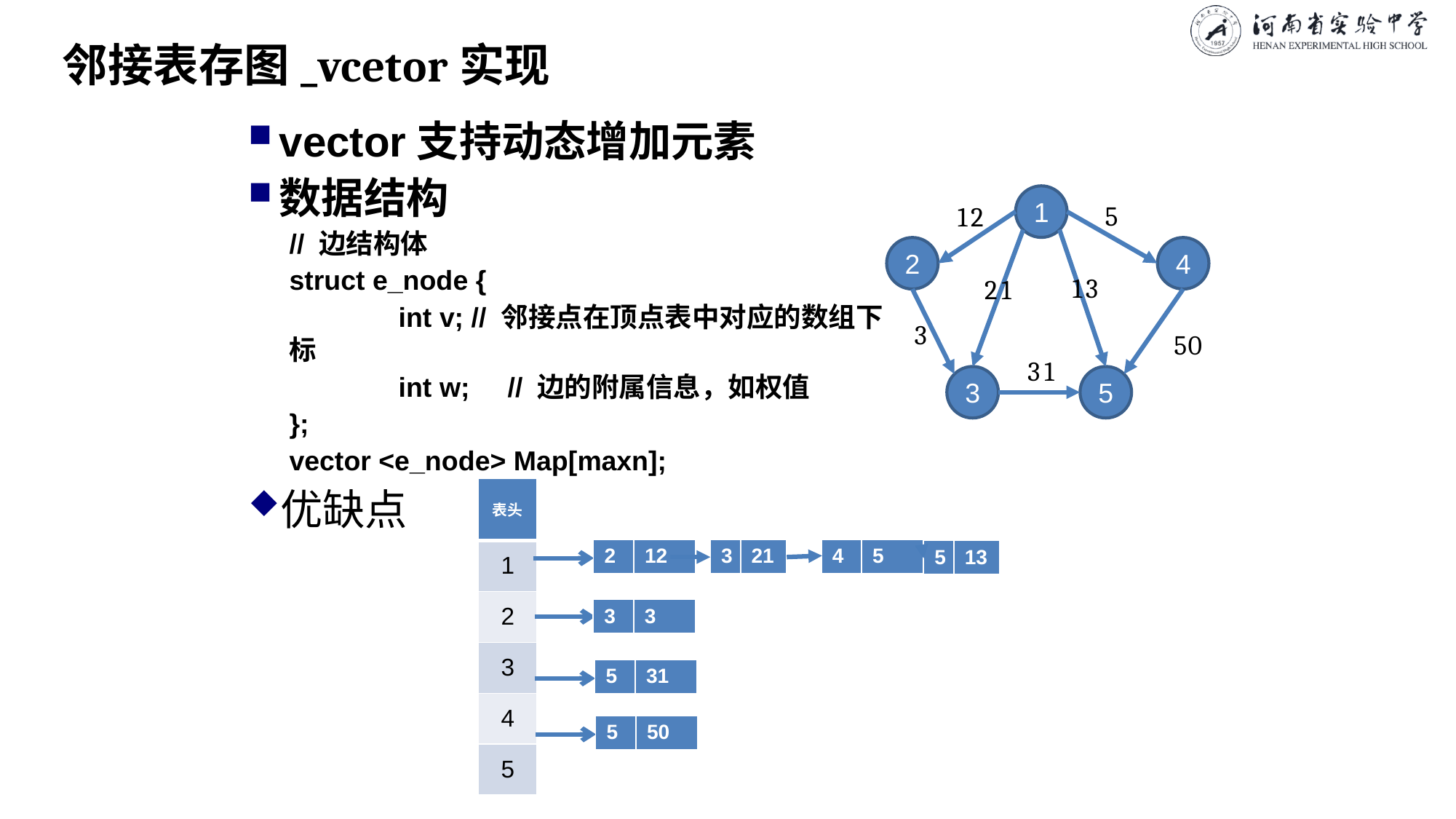

# 邻接表存图_vcetor实现
vector支持动态增加元素
数据结构
// 边结构体
struct e_node {
	int v; // 邻接点在顶点表中对应的数组下标
	int w;	// 边的附属信息，如权值
};
vector <e_node> Map[maxn];
优缺点
1
5
12
2
4
13
21
3
50
31
3
5
| 表头 |
| --- |
| 1 |
| 2 |
| 3 |
| 4 |
| 5 |
| 2 | 12 |
| --- | --- |
| 3 | 21 |
| --- | --- |
| 4 | 5 |
| --- | --- |
| 5 | 13 |
| --- | --- |
| 3 | 3 |
| --- | --- |
| 5 | 31 |
| --- | --- |
| 5 | 50 |
| --- | --- |